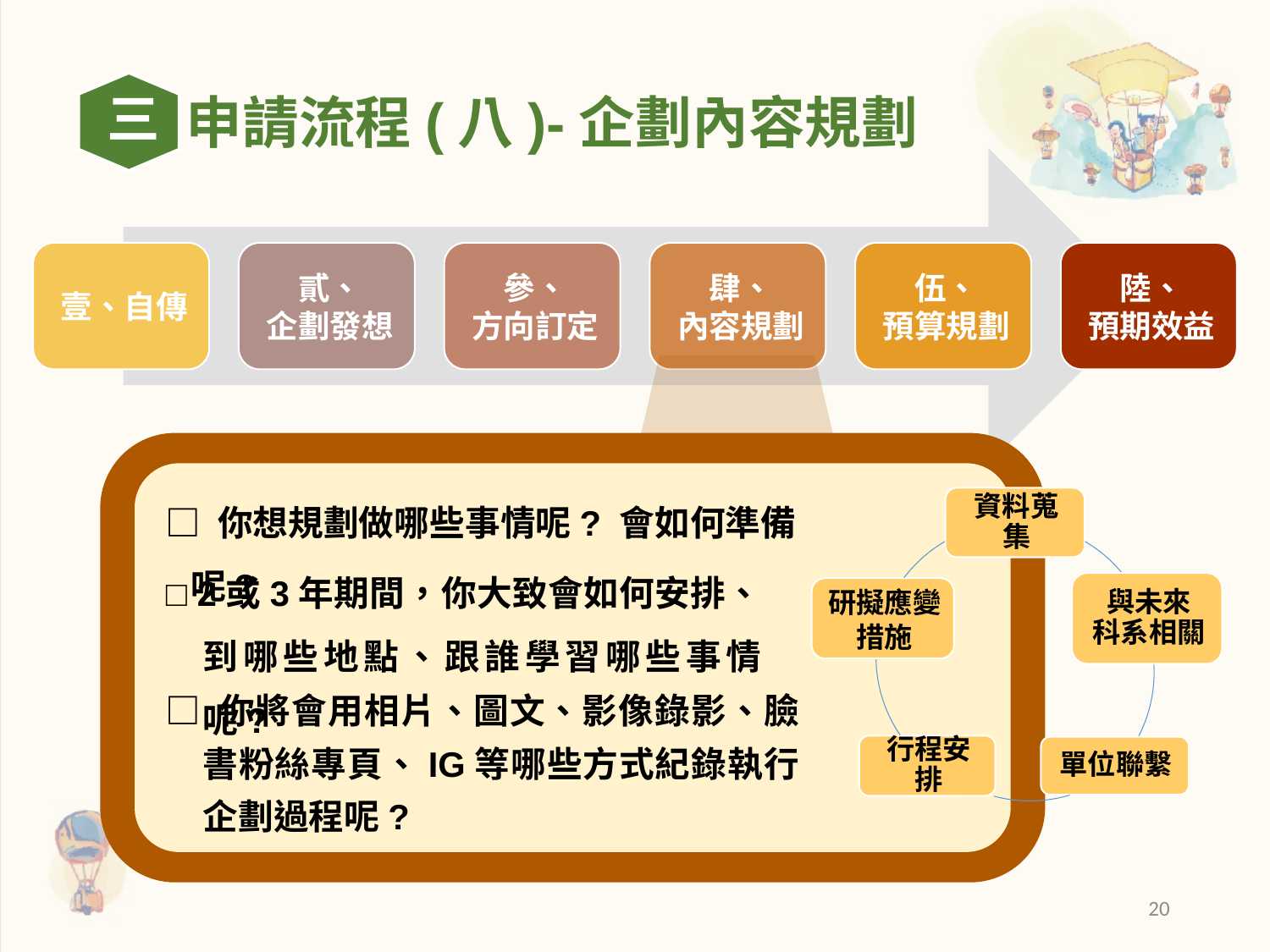

三
申請流程(八)-企劃內容規劃
壹、自傳
貳、
企劃發想
參、
方向訂定
肆、
內容規劃
伍、
預算規劃
陸、
預期效益

□ 你想規劃做哪些事情呢? 會如何準備呢?
資料蒐集
與未來
科系相關
單位聯繫
行程安排
研擬應變措施
□ 2或3年期間，你大致會如何安排、到哪些地點、跟誰學習哪些事情呢?
□ 你將會用相片、圖文、影像錄影、臉書粉絲專頁、IG等哪些方式紀錄執行企劃過程呢?
20